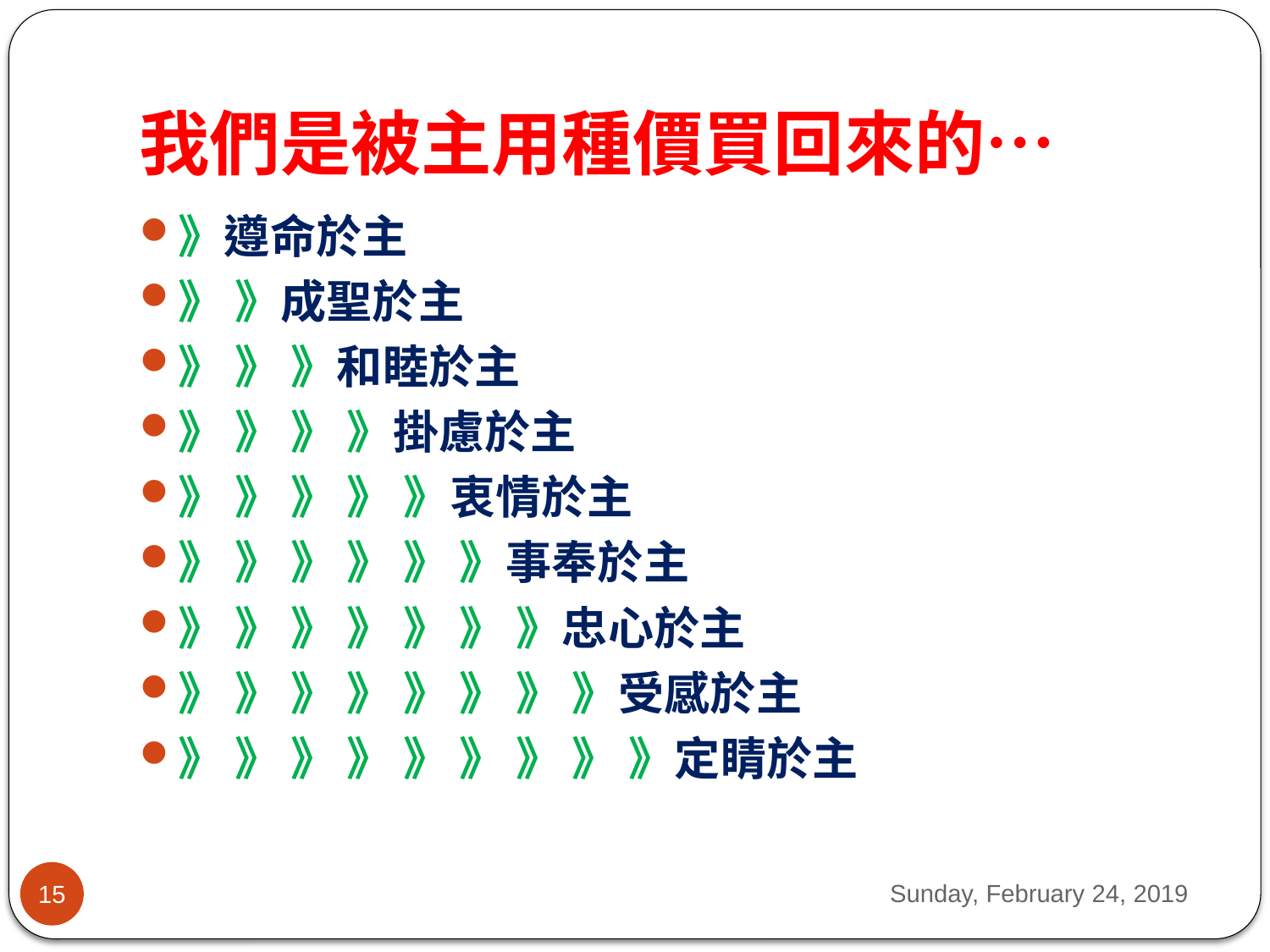

# 我們是被主用種價買回來的…
》遵命於主
》 》成聖於主
》 》 》和睦於主
》 》 》 》掛慮於主
》 》 》 》 》衷情於主
》 》 》 》 》 》事奉於主
》 》 》 》 》 》 》忠心於主
》 》 》 》 》 》 》 》受感於主
》 》 》 》 》 》 》 》 》定睛於主

Sunday, February 24, 2019
15